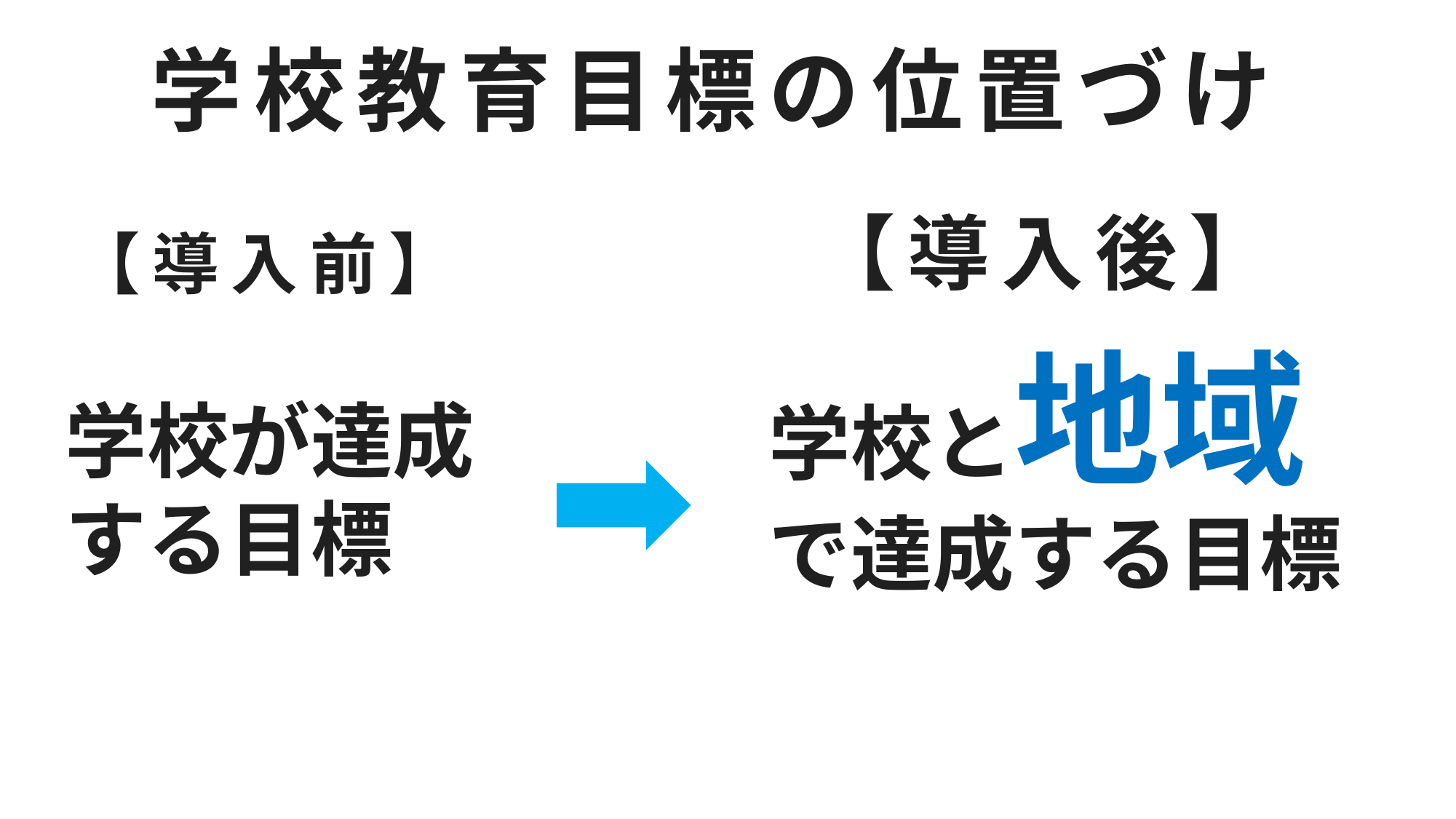

学校教育目標の位置づけ
【導入後】
【導入前】
学校と地域で達成する目標
学校が達成する目標